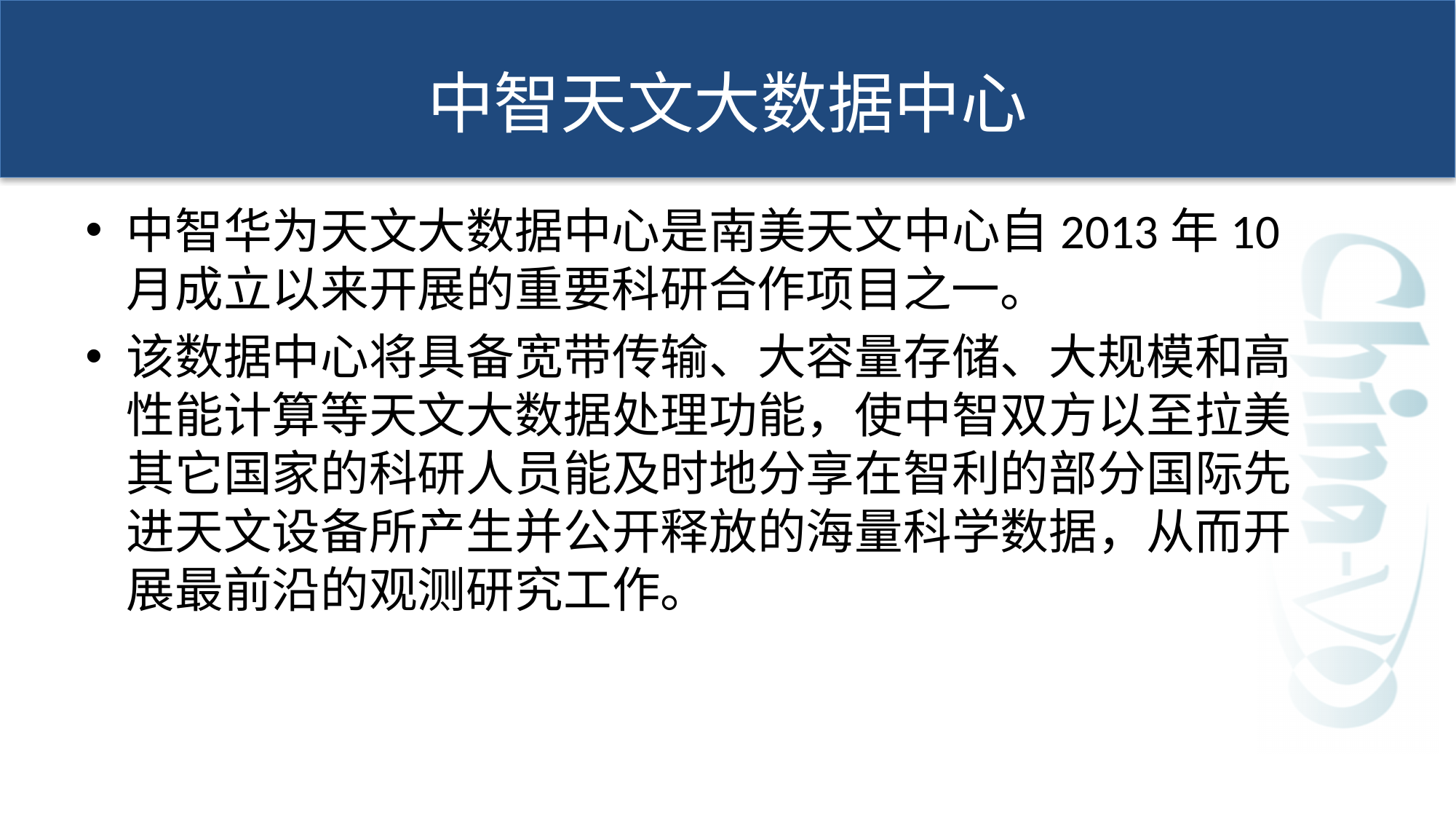

# 中智天文大数据中心
中智华为天文大数据中心是南美天文中心自2013年10月成立以来开展的重要科研合作项目之一。
该数据中心将具备宽带传输、大容量存储、大规模和高性能计算等天文大数据处理功能，使中智双方以至拉美其它国家的科研人员能及时地分享在智利的部分国际先进天文设备所产生并公开释放的海量科学数据，从而开展最前沿的观测研究工作。